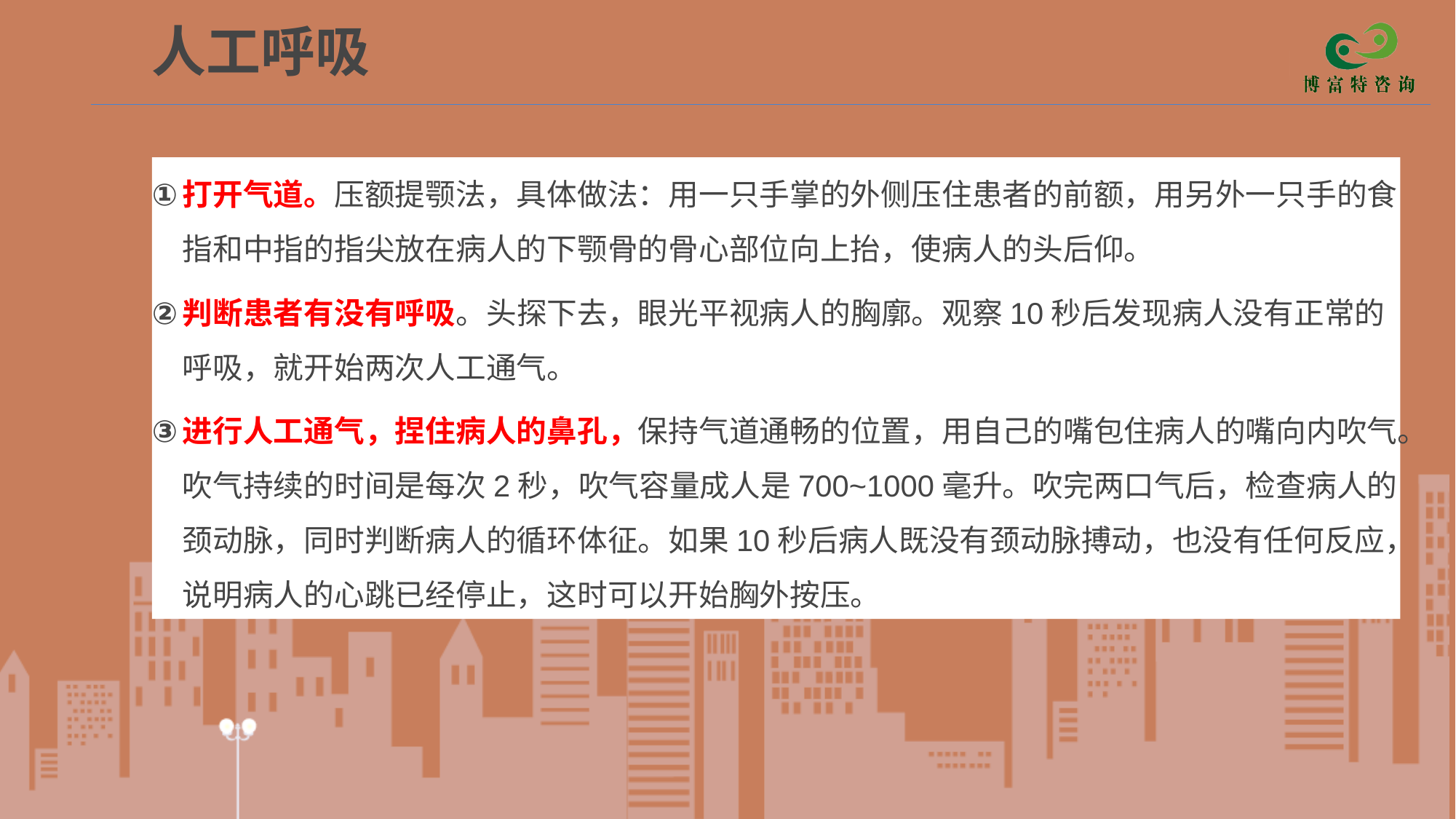

# 人工呼吸
打开气道。压额提颚法，具体做法：用一只手掌的外侧压住患者的前额，用另外一只手的食指和中指的指尖放在病人的下颚骨的骨心部位向上抬，使病人的头后仰。
判断患者有没有呼吸。头探下去，眼光平视病人的胸廓。观察10秒后发现病人没有正常的呼吸，就开始两次人工通气。
进行人工通气，捏住病人的鼻孔，保持气道通畅的位置，用自己的嘴包住病人的嘴向内吹气。吹气持续的时间是每次2秒，吹气容量成人是700~1000毫升。吹完两口气后，检查病人的颈动脉，同时判断病人的循环体征。如果10秒后病人既没有颈动脉搏动，也没有任何反应，说明病人的心跳已经停止，这时可以开始胸外按压。